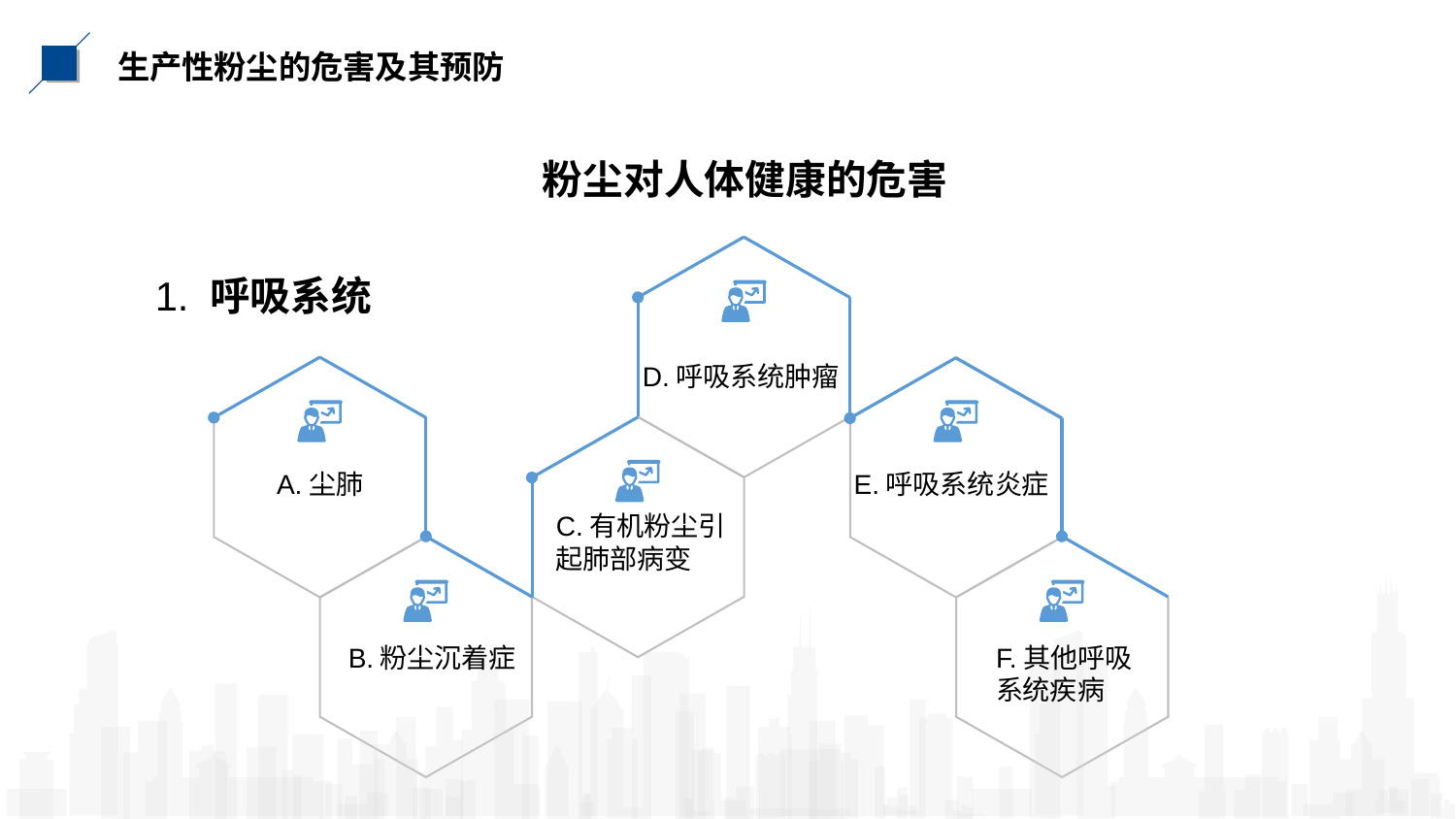

生产性粉尘的危害及其预防
粉尘对人体健康的危害

1. 呼吸系统
D.呼吸系统肿瘤
A.尘肺
E.呼吸系统炎症
C.有机粉尘引起肺部病变

B.粉尘沉着症
F.其他呼吸系统疾病